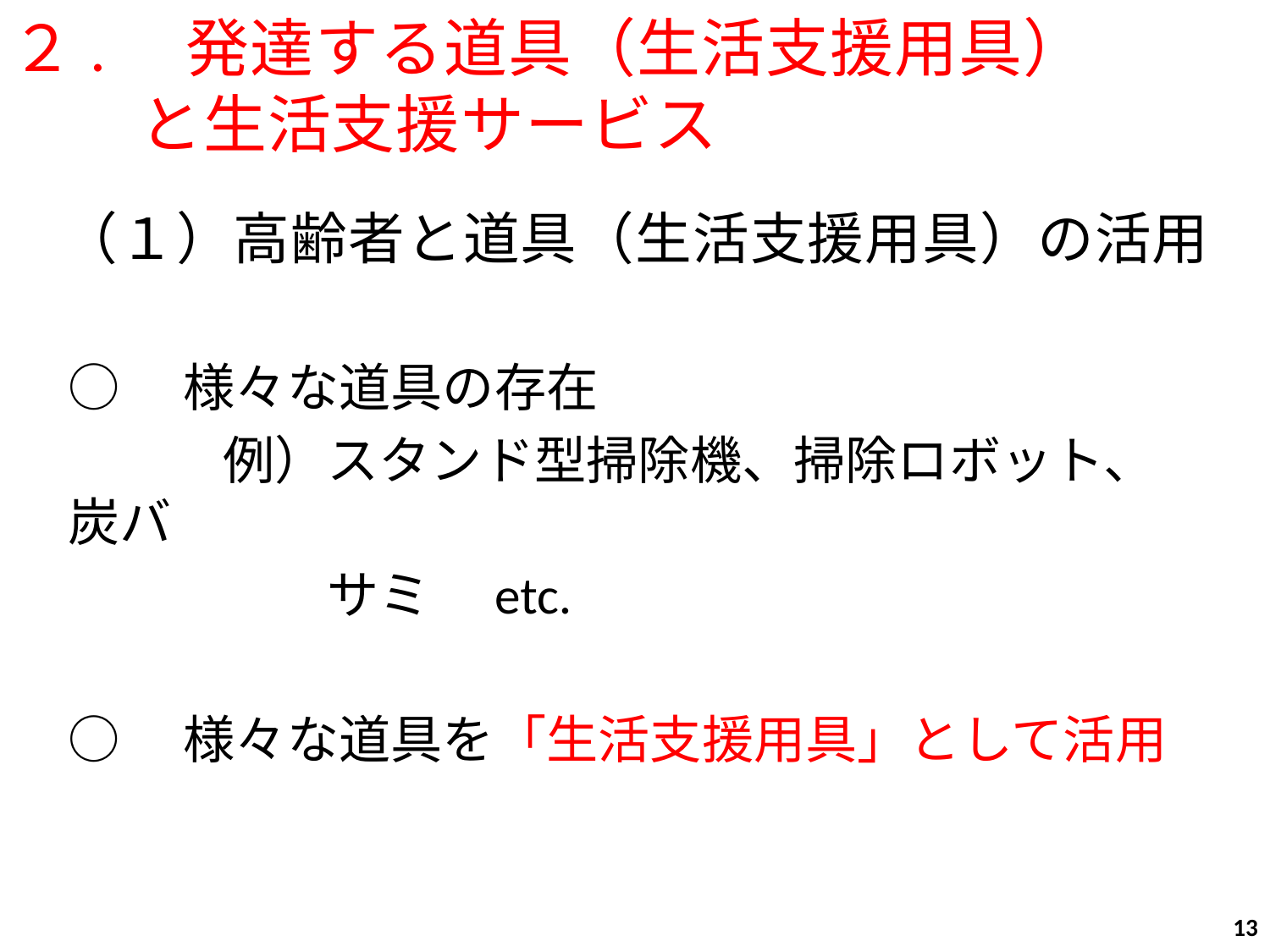

２.　発達する道具（生活支援用具）
　　と生活支援サービス
# （１）高齢者と道具（生活支援用具）の活用

○　様々な道具の存在
　　　例）スタンド型掃除機、掃除ロボット、炭バ
　　　　　サミ　etc.

○　様々な道具を「生活支援用具」として活用

13